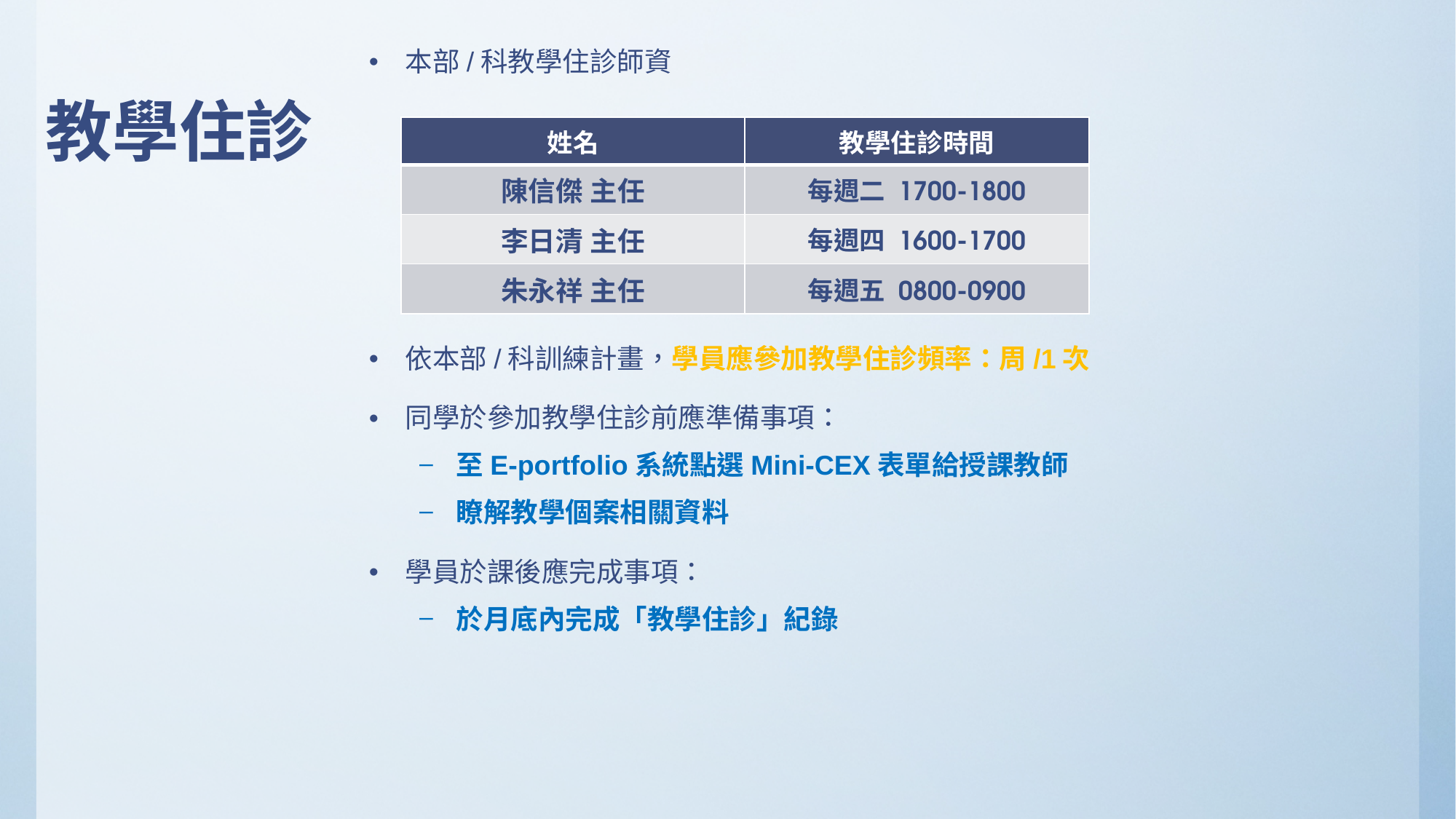

本部/科教學住診師資

依本部/科訓練計畫，學員應參加教學住診頻率：周/1次
同學於參加教學住診前應準備事項：
至E-portfolio系統點選Mini-CEX表單給授課教師
瞭解教學個案相關資料
學員於課後應完成事項：
於月底內完成「教學住診」紀錄

# 教學住診
| 姓名 | 教學住診時間 |
| --- | --- |
| 陳信傑 主任 | 每週二 1700-1800 |
| 李日清 主任 | 每週四 1600-1700 |
| 朱永祥 主任 | 每週五 0800-0900 |